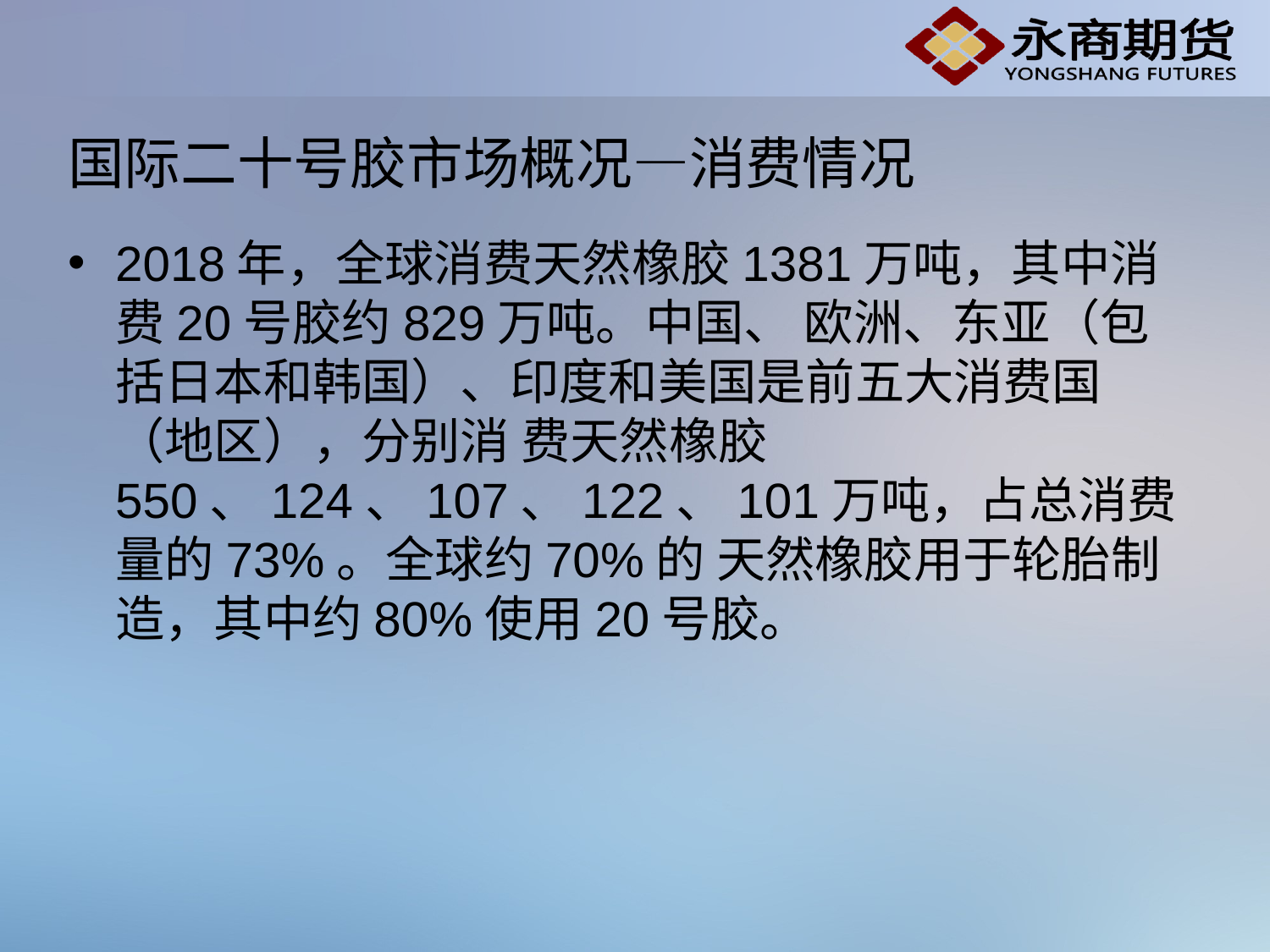

# 国际二十号胶市场概况—消费情况
2018年，全球消费天然橡胶1381万吨，其中消费20号胶约829万吨。中国、 欧洲、东亚（包括日本和韩国）、印度和美国是前五大消费国（地区），分别消 费天然橡胶550、124、107、122、101万吨，占总消费量的73%。全球约70%的 天然橡胶用于轮胎制造，其中约80%使用20号胶。